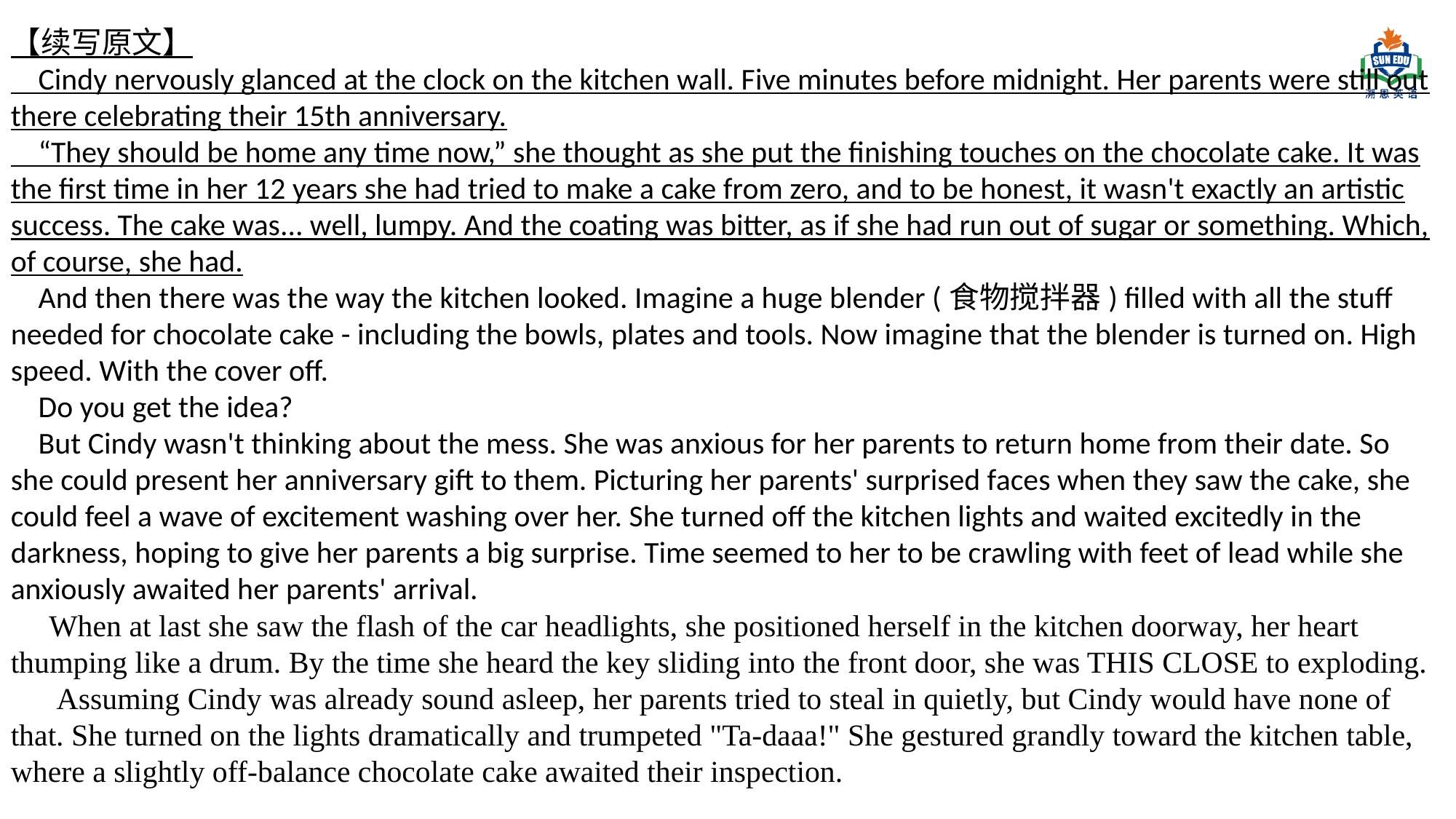

【续写原文】    Cindy nervously glanced at the clock on the kitchen wall. Five minutes before midnight. Her parents were still out there celebrating their 15th anniversary.    “They should be home any time now,” she thought as she put the finishing touches on the chocolate cake. It was the first time in her 12 years she had tried to make a cake from zero, and to be honest, it wasn't exactly an artistic success. The cake was... well, lumpy. And the coating was bitter, as if she had run out of sugar or something. Which, of course, she had.
    And then there was the way the kitchen looked. Imagine a huge blender (食物搅拌器) filled with all the stuff needed for chocolate cake - including the bowls, plates and tools. Now imagine that the blender is turned on. High speed. With the cover off.    Do you get the idea?    But Cindy wasn't thinking about the mess. She was anxious for her parents to return home from their date. So she could present her anniversary gift to them. Picturing her parents' surprised faces when they saw the cake, she could feel a wave of excitement washing over her. She turned off the kitchen lights and waited excitedly in the darkness, hoping to give her parents a big surprise. Time seemed to her to be crawling with feet of lead while she anxiously awaited her parents' arrival.
     When at last she saw the flash of the car headlights, she positioned herself in the kitchen doorway, her heart thumping like a drum. By the time she heard the key sliding into the front door, she was THIS CLOSE to exploding.      Assuming Cindy was already sound asleep, her parents tried to steal in quietly, but Cindy would have none of that. She turned on the lights dramatically and trumpeted "Ta-daaa!" She gestured grandly toward the kitchen table, where a slightly off-balance chocolate cake awaited their inspection.